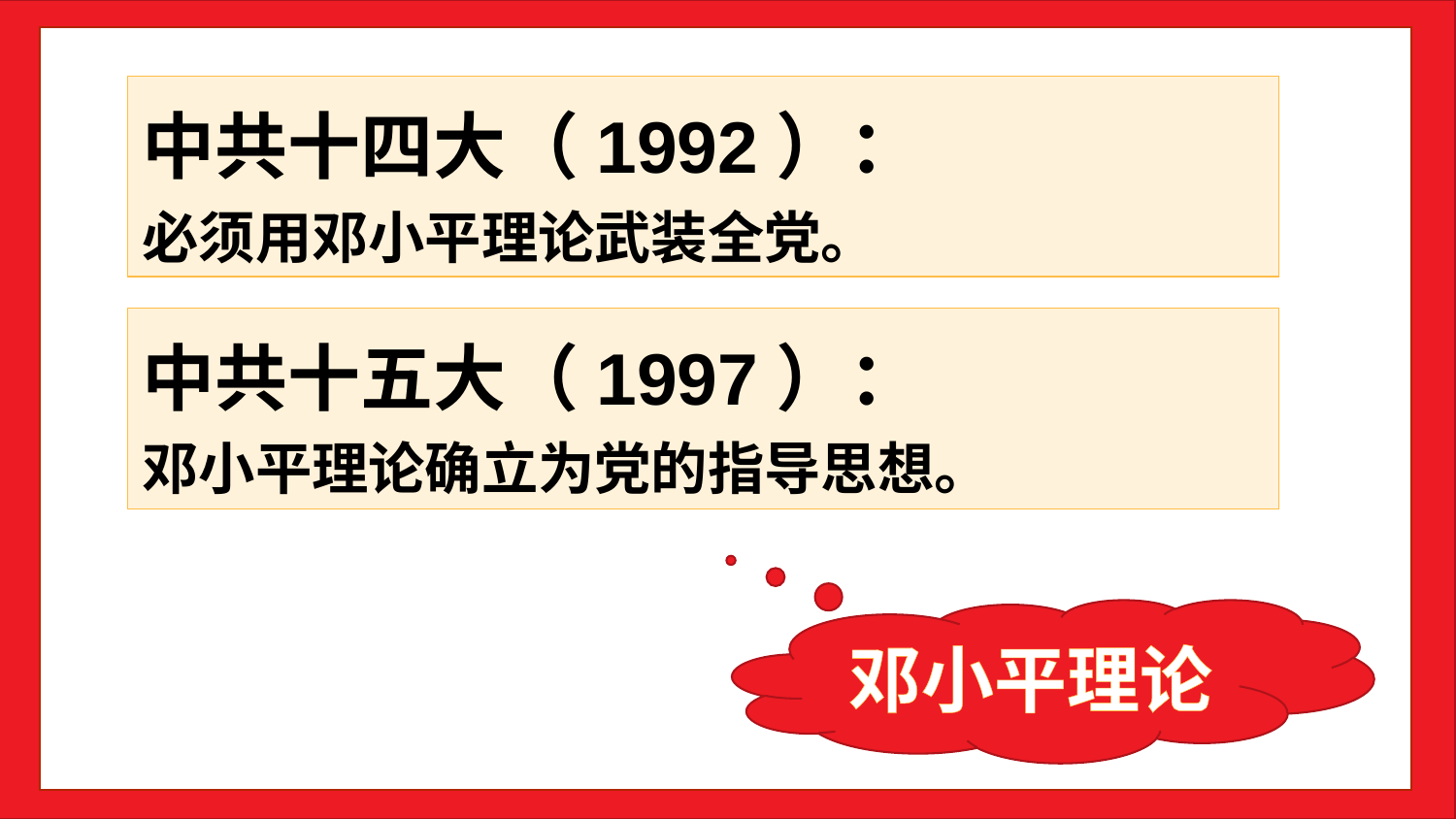

中共十四大（1992）：
必须用邓小平理论武装全党。
中共十五大（1997）：
邓小平理论确立为党的指导思想。
邓小平理论